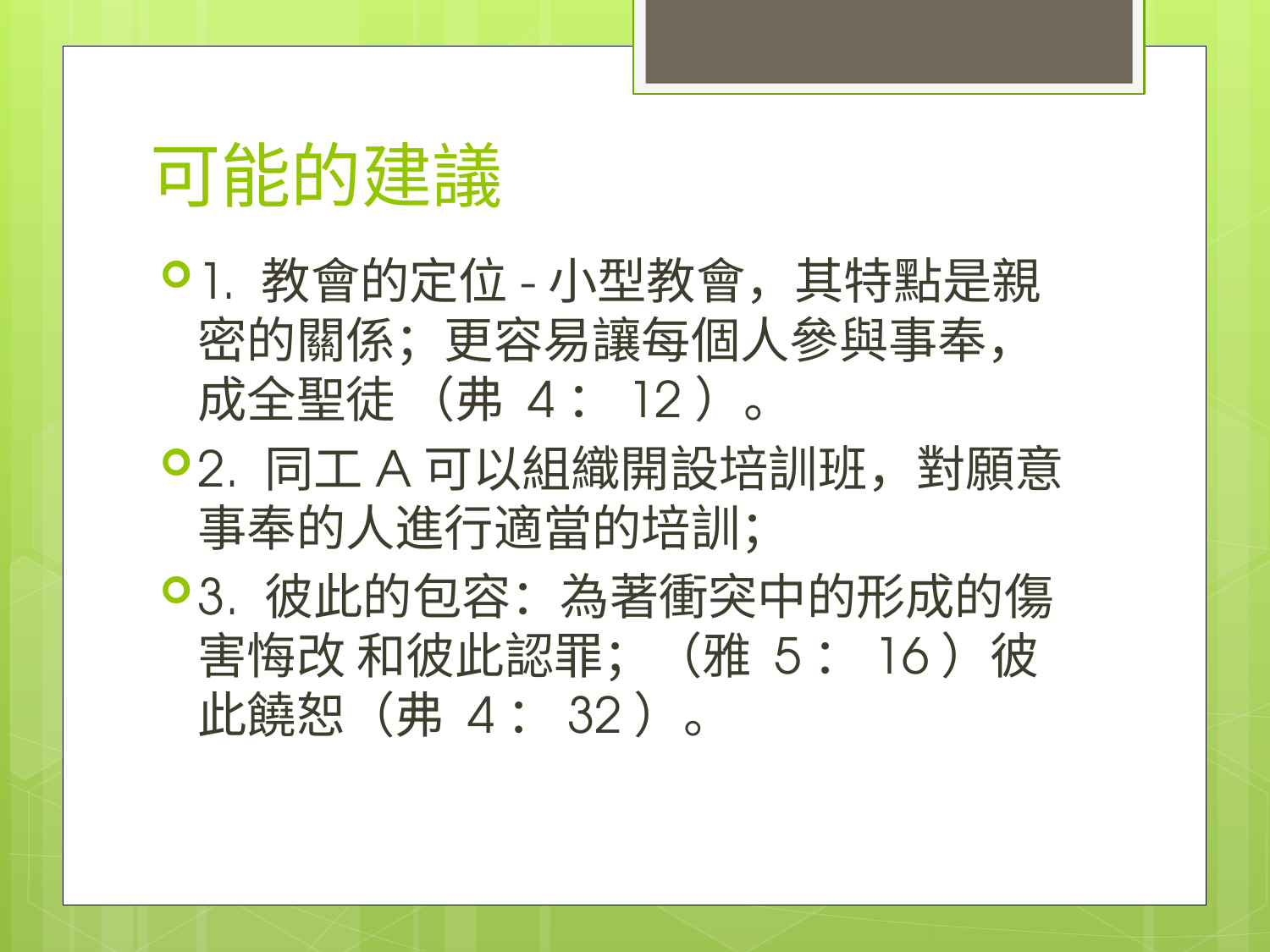

# 可能的建議
1. 教會的定位-小型教會，其特點是親密的關係；更容易讓每個人參與事奉，成全聖徒 （弗 4：12）。
2. 同工A可以組織開設培訓班，對願意事奉的人進行適當的培訓；
3. 彼此的包容：為著衝突中的形成的傷害悔改 和彼此認罪；（雅 5：16）彼此饒恕（弗 4：32）。